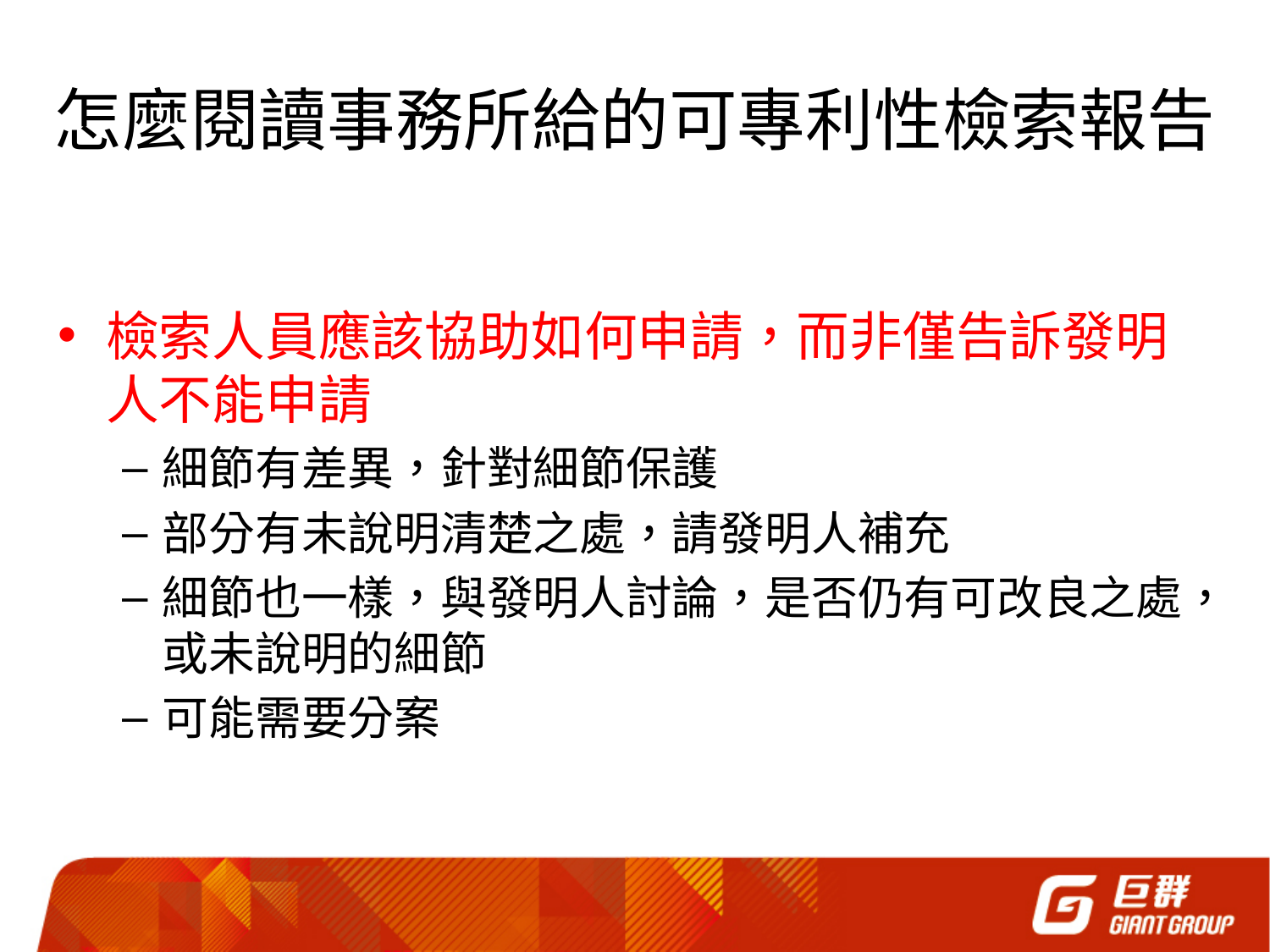

# 怎麼閱讀事務所給的可專利性檢索報告
檢索人員應該協助如何申請，而非僅告訴發明人不能申請
細節有差異，針對細節保護
部分有未說明清楚之處，請發明人補充
細節也一樣，與發明人討論，是否仍有可改良之處，或未說明的細節
可能需要分案